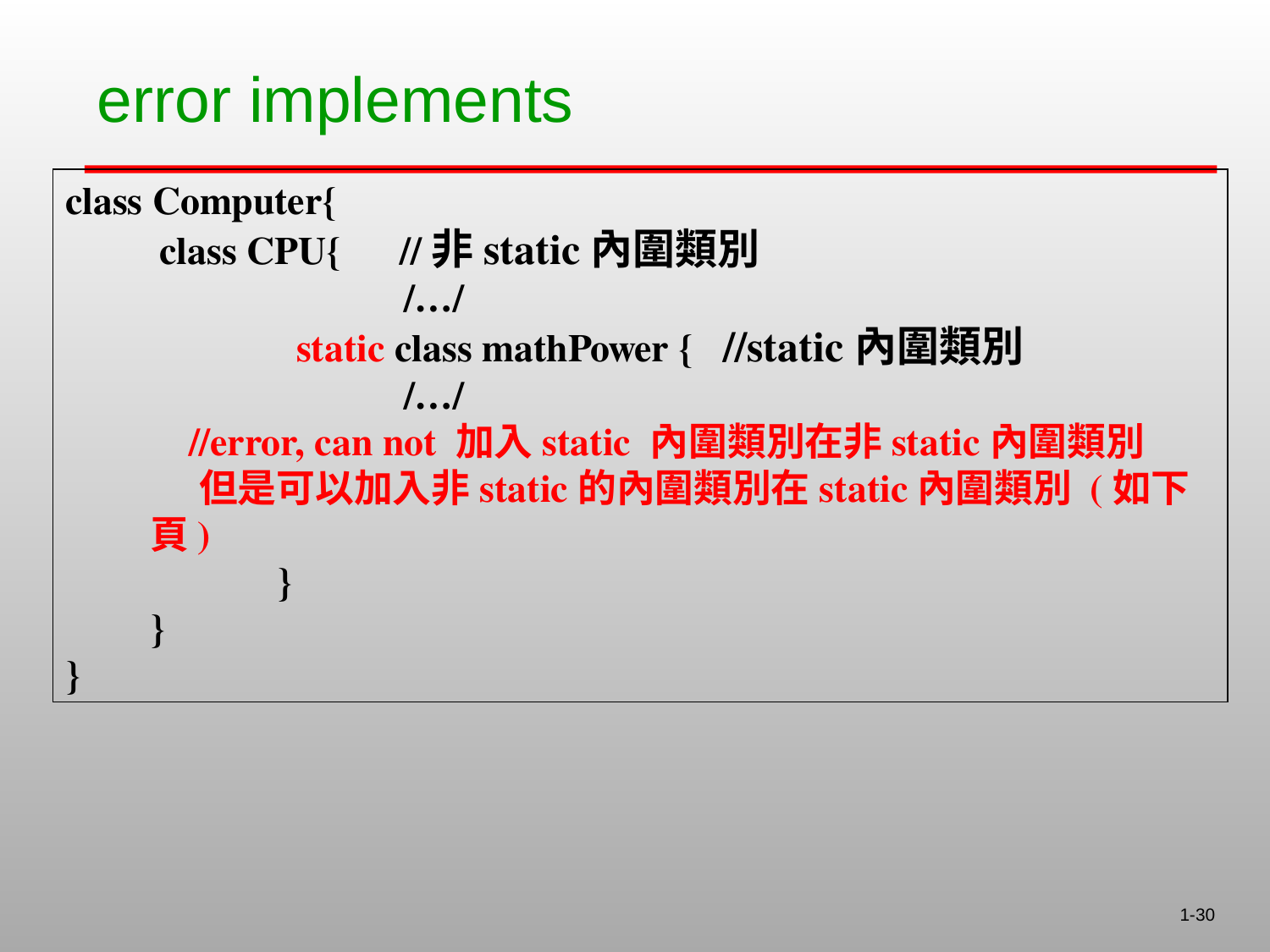

# error implements
class Computer{
	 class CPU{      //非static內圍類別
			/…/
		  static class mathPower {   //static內圍類別
			/…/
	    //error, can not 加入static 內圍類別在非static內圍類別
              但是可以加入非static的內圍類別在static內圍類別 (如下頁)
		}
	}
}
1-30